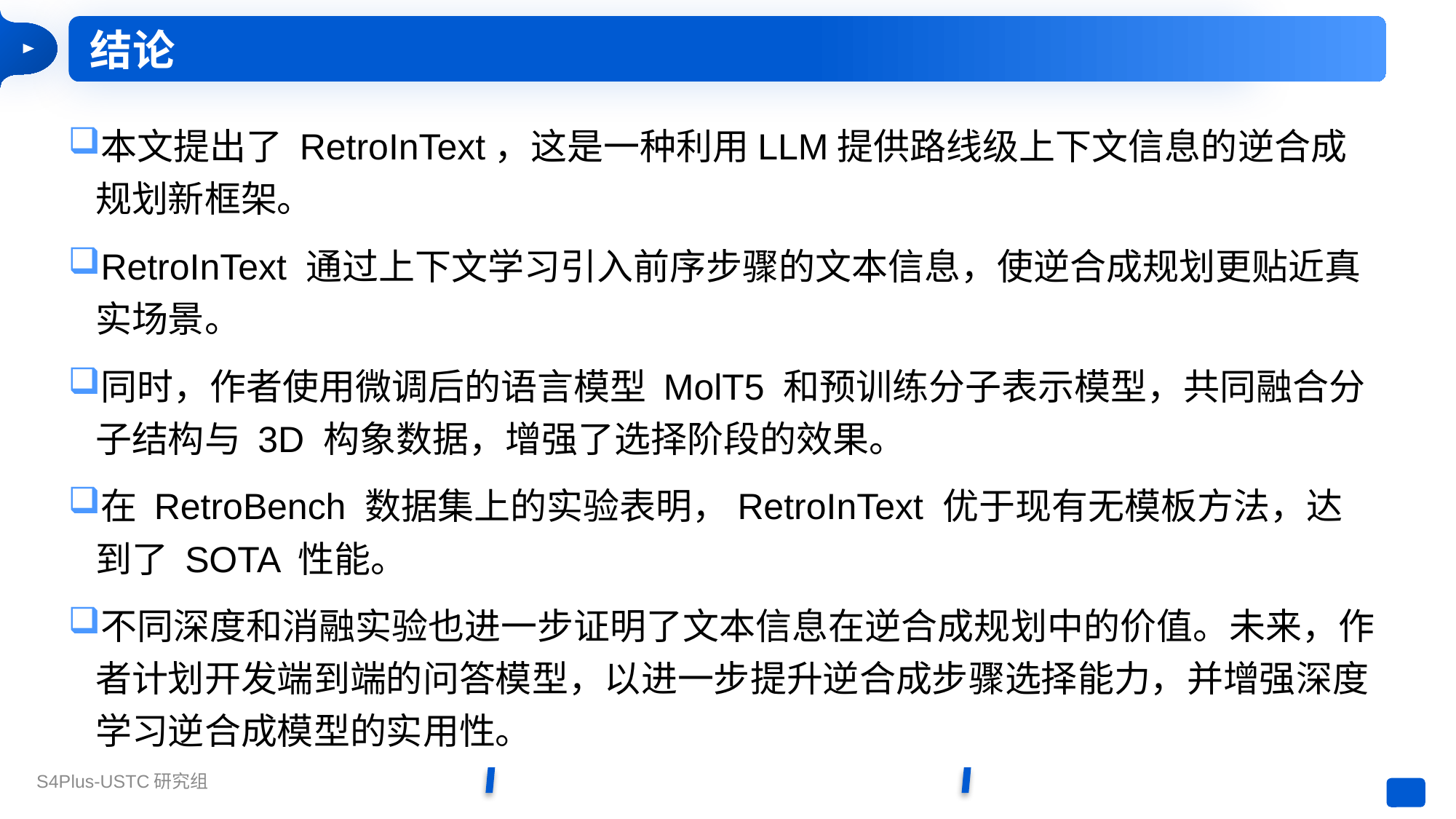

结论
本文提出了 RetroInText，这是一种利用LLM提供路线级上下文信息的逆合成规划新框架。
RetroInText 通过上下文学习引入前序步骤的文本信息，使逆合成规划更贴近真实场景。
同时，作者使用微调后的语言模型 MolT5 和预训练分子表示模型，共同融合分子结构与 3D 构象数据，增强了选择阶段的效果。
在 RetroBench 数据集上的实验表明，RetroInText 优于现有无模板方法，达到了 SOTA 性能。
不同深度和消融实验也进一步证明了文本信息在逆合成规划中的价值。未来，作者计划开发端到端的问答模型，以进一步提升逆合成步骤选择能力，并增强深度学习逆合成模型的实用性。

8